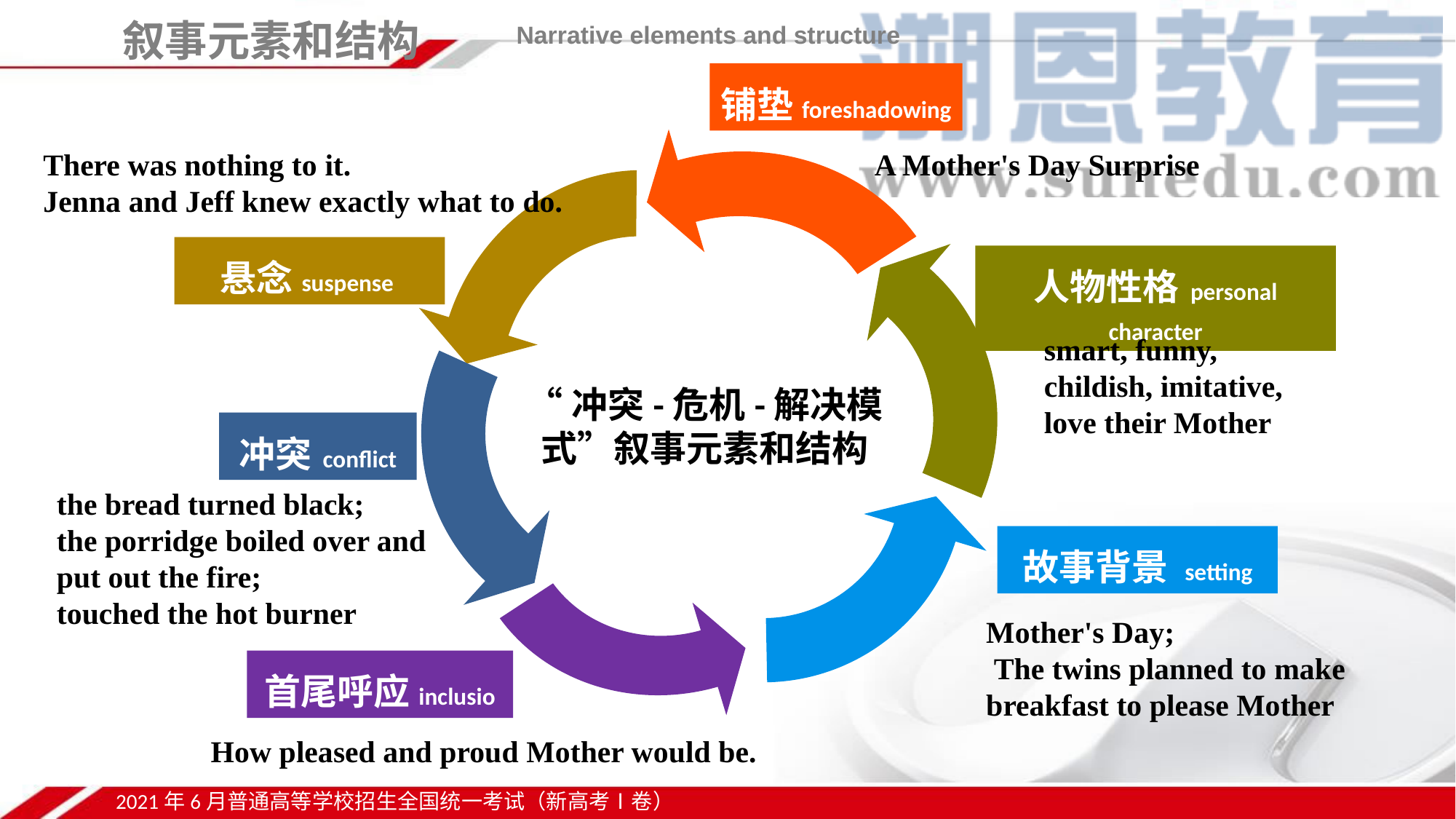

叙事元素和结构         Narrative elements and structure
铺垫foreshadowing

There was nothing to it.
Jenna and Jeff knew exactly what to do.
A Mother's Day Surprise

悬念suspense
人物性格 personal character

smart, funny, childish, imitative,
love their Mother

“冲突-危机-解决模式”叙事元素和结构
冲突 conflict
the bread turned black;
the porridge boiled over and put out the fire;
touched the hot burner

故事背景  setting

Mother's Day;
 The twins planned to make breakfast to please Mother
首尾呼应inclusio
How pleased and proud Mother would be.
2021年6月普通高等学校招生全国统一考试（新高考Ⅰ卷）